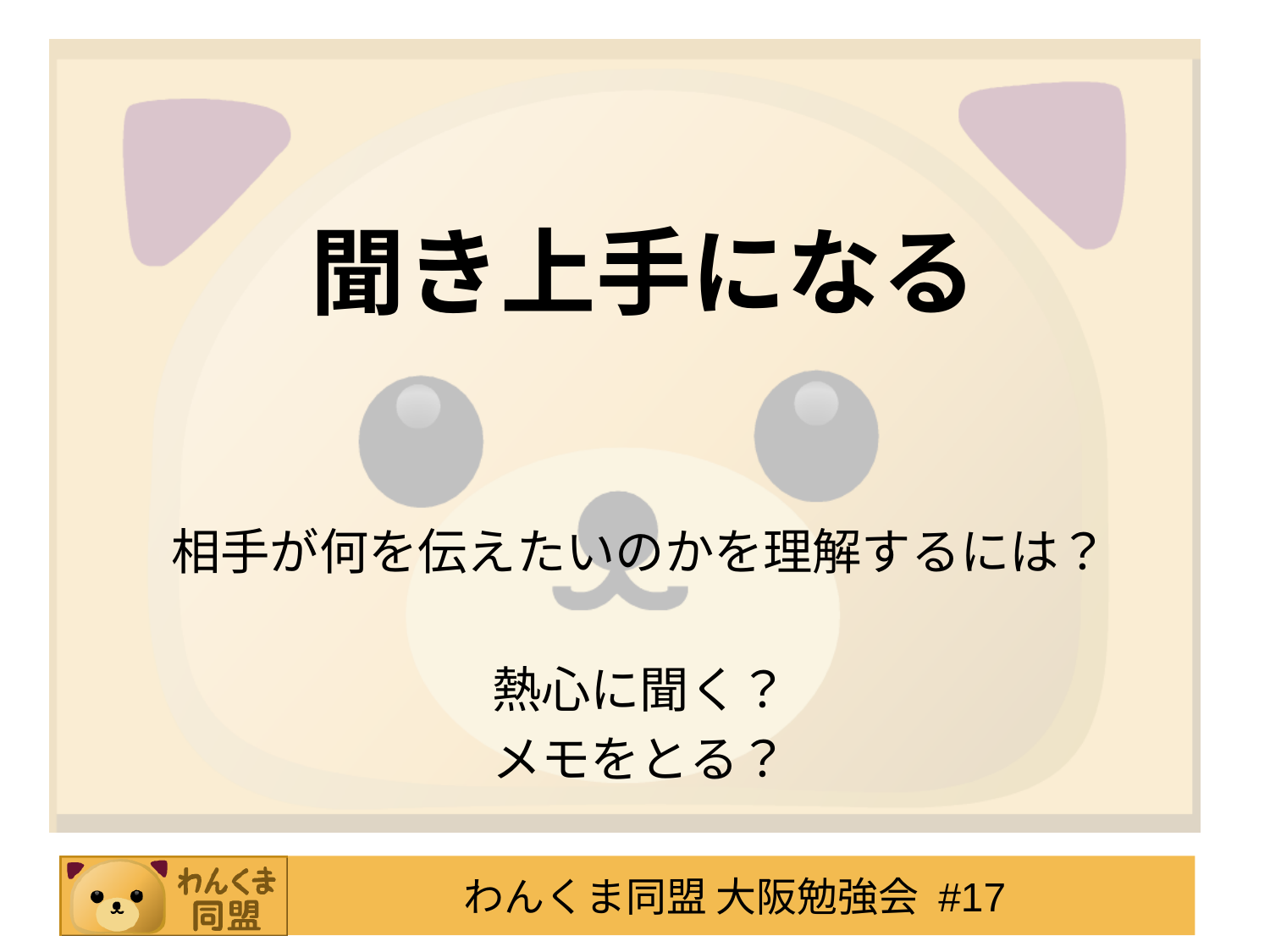

# 聞き上手になる

相手が何を伝えたいのかを理解するには？

熱心に聞く？
メモをとる？